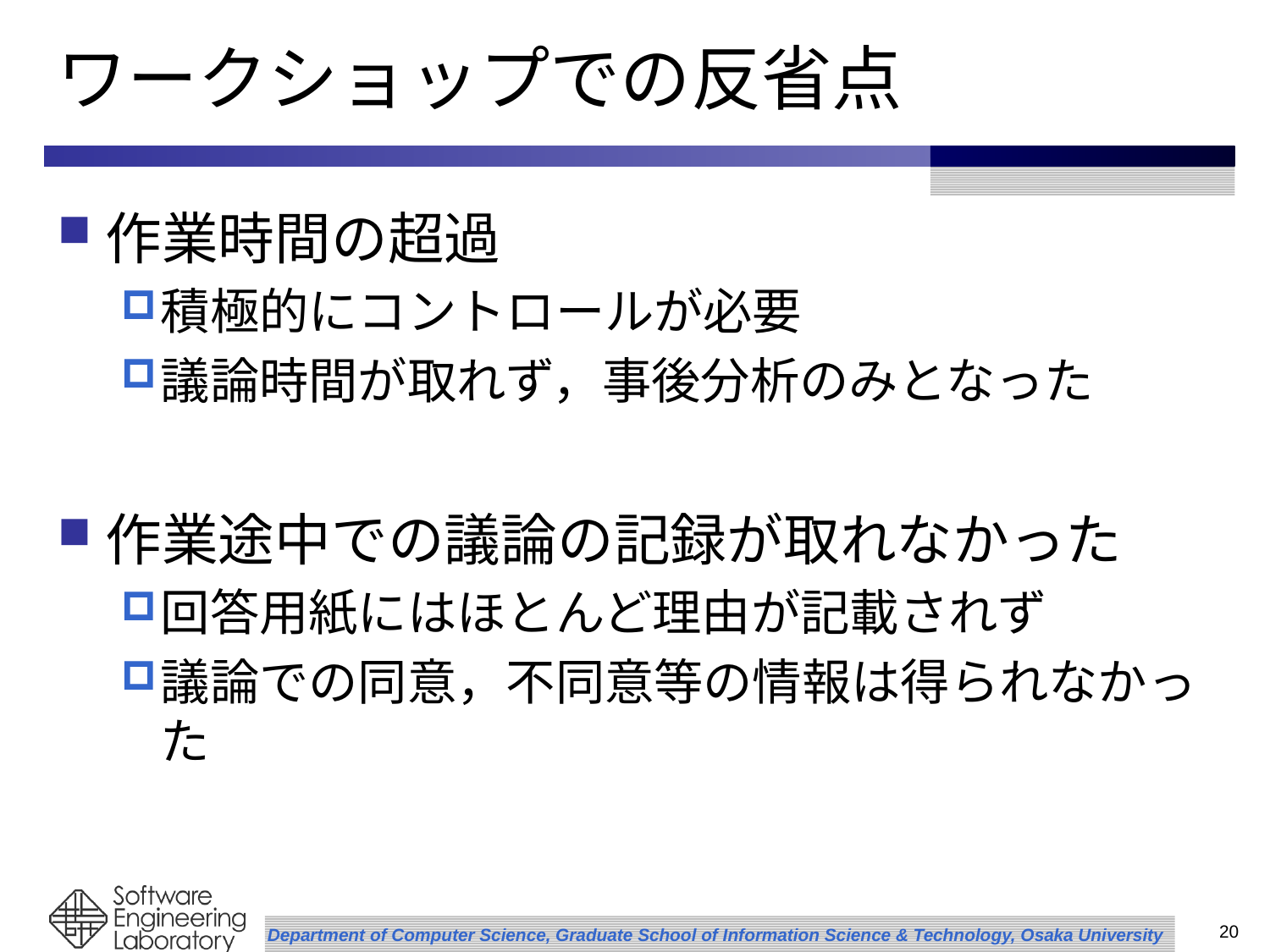

# ワークショップでの反省点
作業時間の超過
積極的にコントロールが必要
議論時間が取れず，事後分析のみとなった

作業途中での議論の記録が取れなかった
回答用紙にはほとんど理由が記載されず
議論での同意，不同意等の情報は得られなかった
20